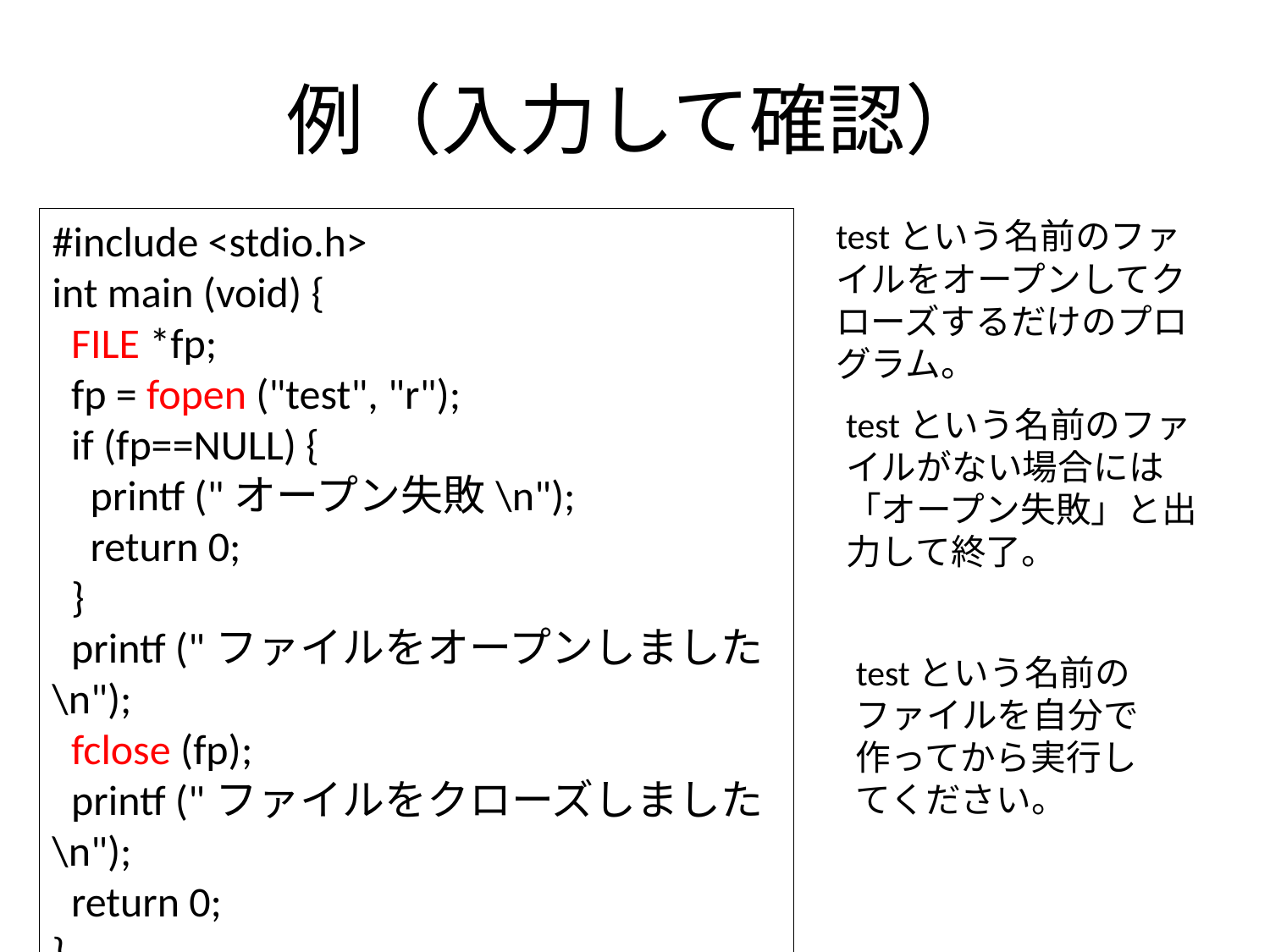

# 例（入力して確認）
#include <stdio.h>
int main (void) {
  FILE *fp;
  fp = fopen ("test", "r");
  if (fp==NULL) {
    printf ("オープン失敗\n");
    return 0;
  }
  printf ("ファイルをオープンしました\n");
  fclose (fp);
  printf ("ファイルをクローズしました\n");
  return 0;
}
testという名前のファイルをオープンしてクローズするだけのプログラム。
testという名前のファイルがない場合には「オープン失敗」と出力して終了。
testという名前のファイルを自分で作ってから実行してください。